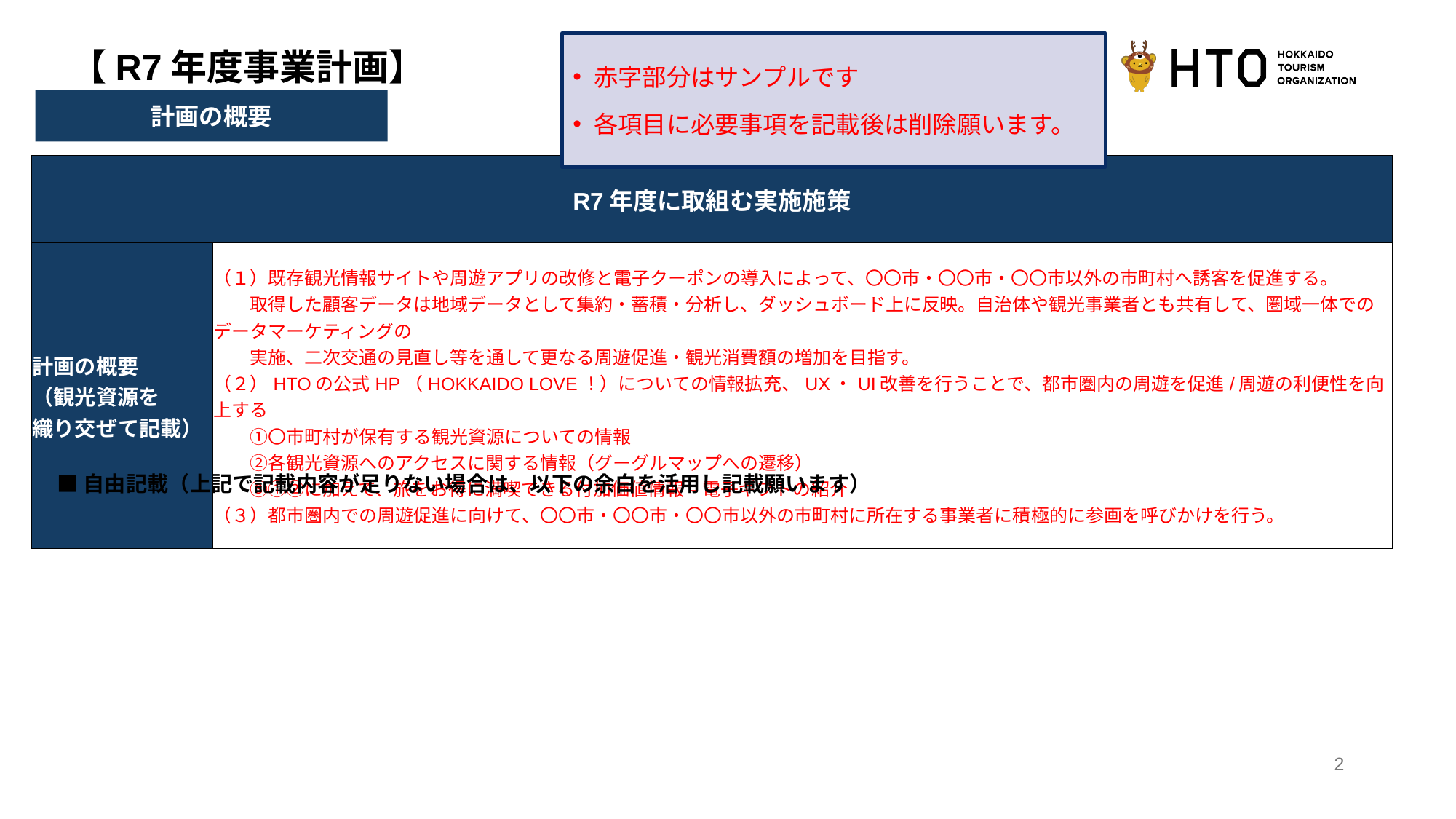

赤字部分はサンプルです
各項目に必要事項を記載後は削除願います。
# 【R7年度事業計画】
計画の概要
| R7年度に取組む実施施策 |  |
| --- | --- |
| 計画の概要 （観光資源を 織り交ぜて記載） | （１）既存観光情報サイトや周遊アプリの改修と電子クーポンの導入によって、〇〇市・〇〇市・〇〇市以外の市町村へ誘客を促進する。 　　取得した顧客データは地域データとして集約・蓄積・分析し、ダッシュボード上に反映。自治体や観光事業者とも共有して、圏域一体でのデータマーケティングの 　　実施、二次交通の見直し等を通して更なる周遊促進・観光消費額の増加を目指す。 （２）HTOの公式HP（HOKKAIDO LOVE！）についての情報拡充、UX・UI改善を行うことで、都市圏内の周遊を促進/周遊の利便性を向上する 　　①〇市町村が保有する観光資源についての情報 　　②各観光資源へのアクセスに関する情報（グーグルマップへの遷移） 　　③①②に加えて、旅をお得に満喫できる付加価値情報 – 電子ギフトの紹介 （３）都市圏内での周遊促進に向けて、〇〇市・〇〇市・〇〇市以外の市町村に所在する事業者に積極的に参画を呼びかけを行う。 |
■自由記載（上記で記載内容が足りない場合は、以下の余白を活用し記載願います）

2